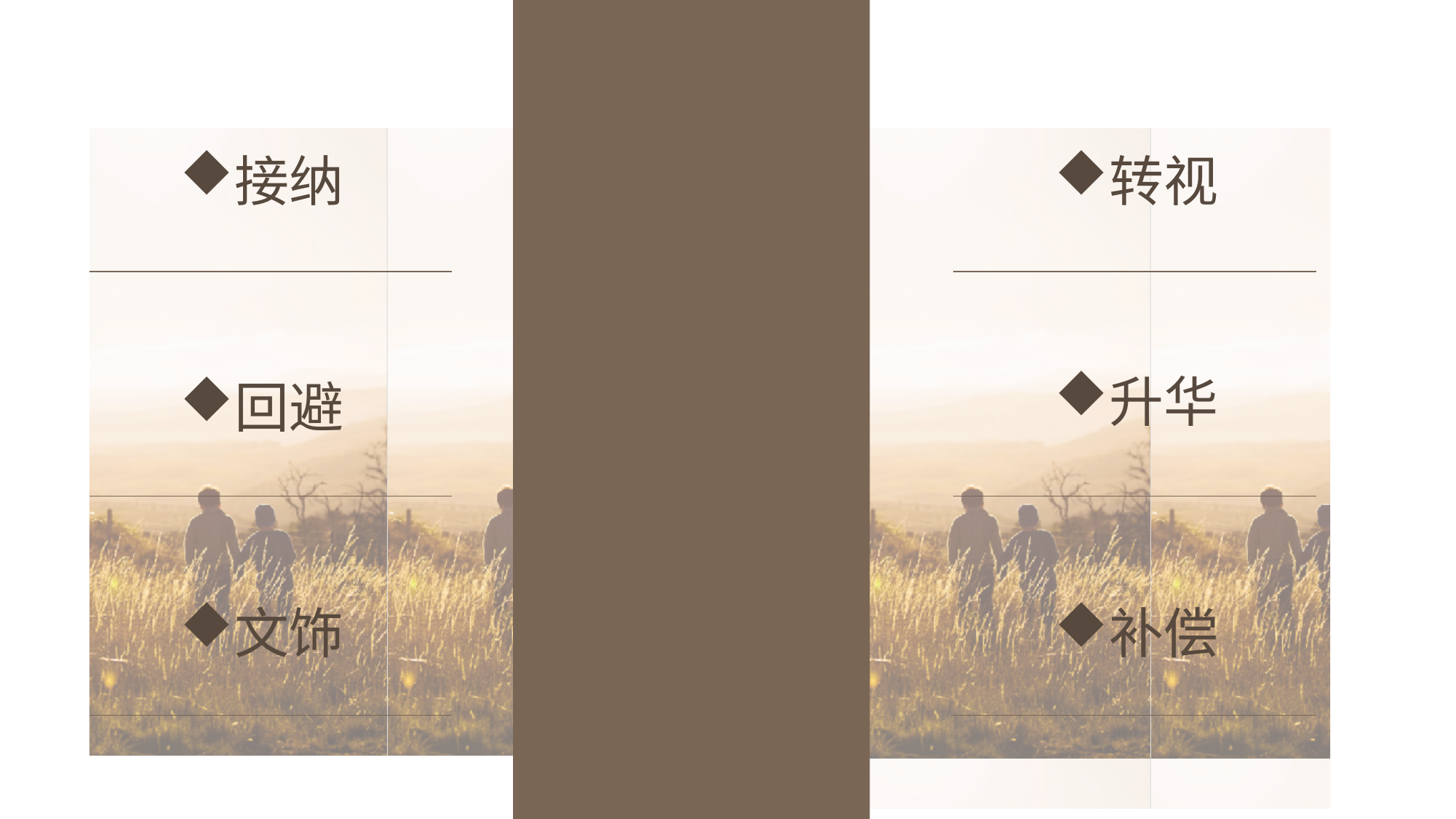

自我心理调节的方法
接纳

转视
升华
回避
文饰
补偿